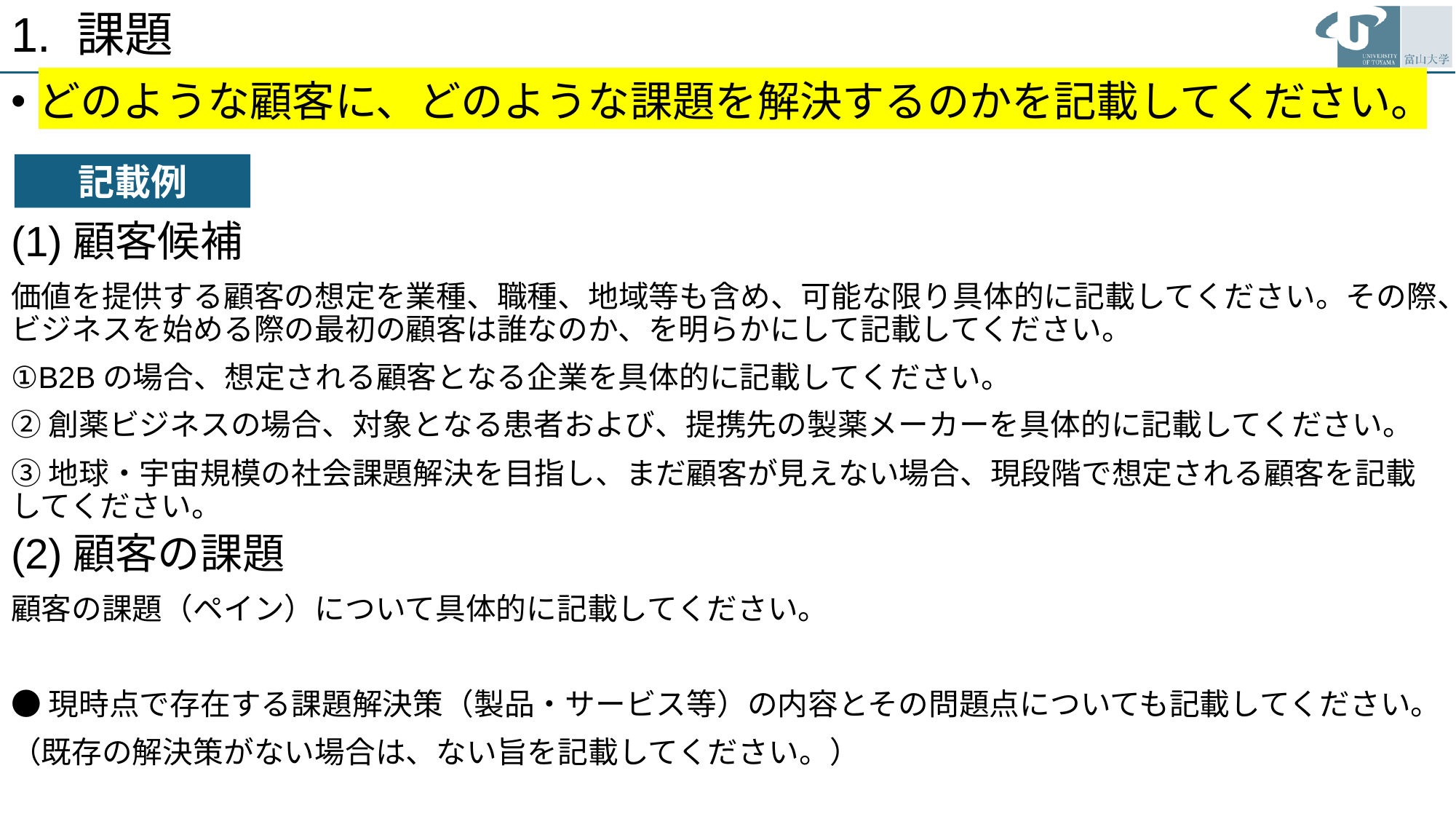

# 1. 課題
どのような顧客に、どのような課題を解決するのかを記載してください。
記載例
(1)顧客候補
価値を提供する顧客の想定を業種、職種、地域等も含め、可能な限り具体的に記載してください。その際、ビジネスを始める際の最初の顧客は誰なのか、を明らかにして記載してください。
①B2Bの場合、想定される顧客となる企業を具体的に記載してください。
②創薬ビジネスの場合、対象となる患者および、提携先の製薬メーカーを具体的に記載してください。
③地球・宇宙規模の社会課題解決を目指し、まだ顧客が見えない場合、現段階で想定される顧客を記載してください。
(2)顧客の課題
顧客の課題（ペイン）について具体的に記載してください。

●現時点で存在する課題解決策（製品・サービス等）の内容とその問題点についても記載してください。
（既存の解決策がない場合は、ない旨を記載してください。）